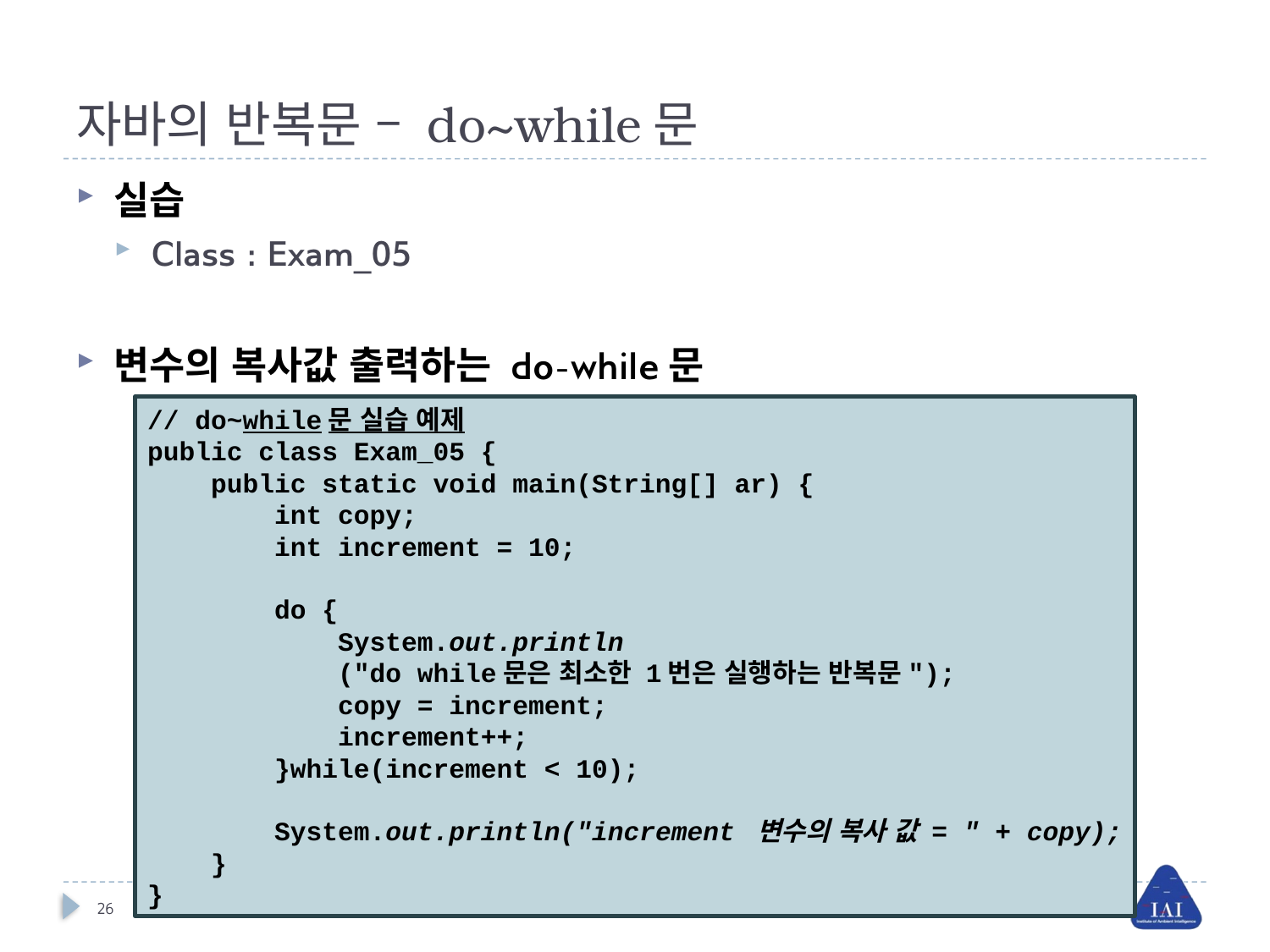

# 자바의 반복문 – do~while문
실습
Class : Exam_05

변수의 복사값 출력하는 do-while문

// do~while문 실습 예제
public class Exam_05 {
public static void main(String[] ar) {
int copy;
int increment = 10;

do {
System.out.println
("do while문은 최소한 1번은 실행하는 반복문");
copy = increment;
increment++;
}while(increment < 10);

System.out.println("increment 변수의 복사 값 = " + copy);
}
}